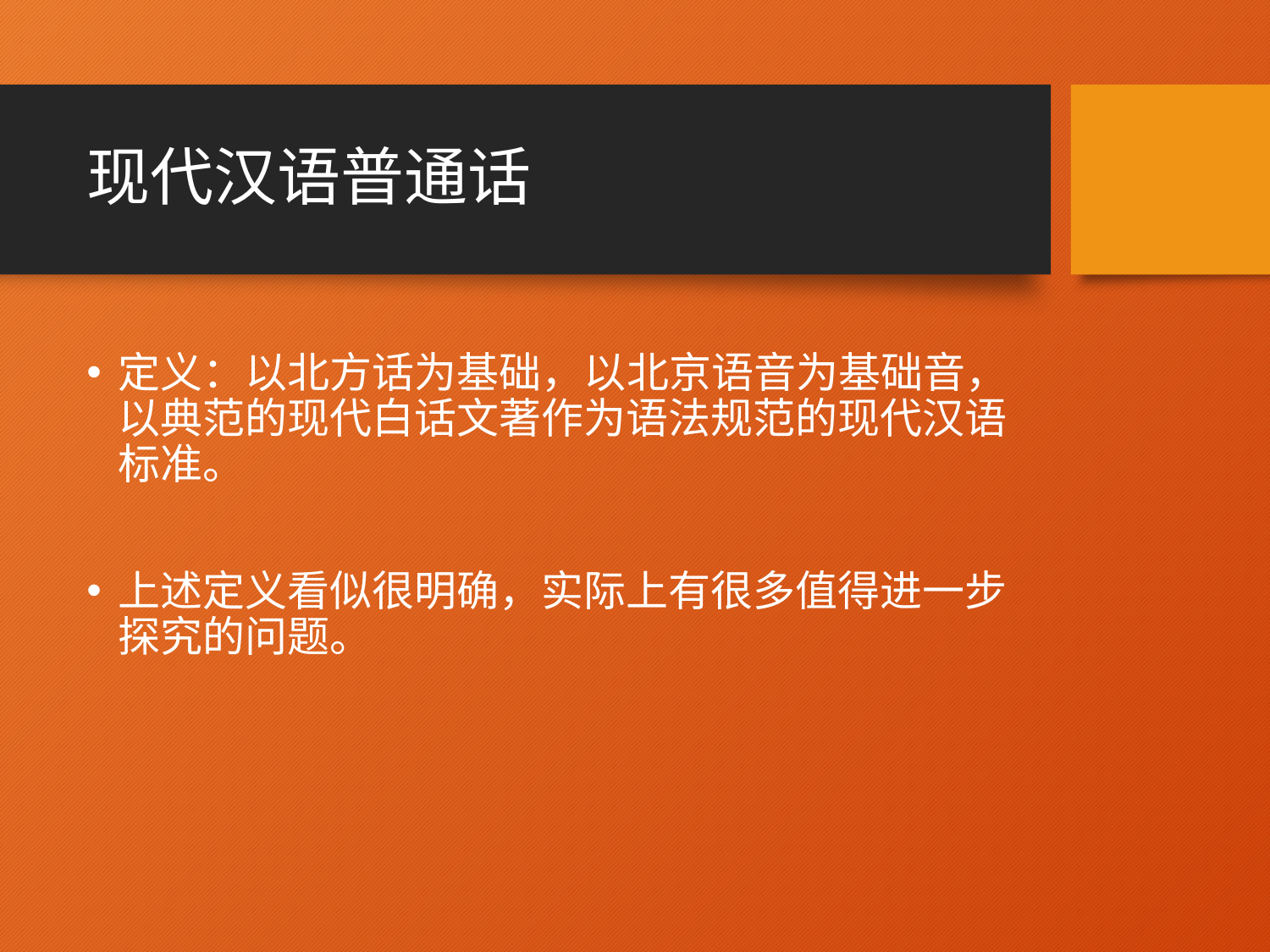

# 现代汉语普通话
定义：以北方话为基础，以北京语音为基础音，以典范的现代白话文著作为语法规范的现代汉语标准。

上述定义看似很明确，实际上有很多值得进一步探究的问题。